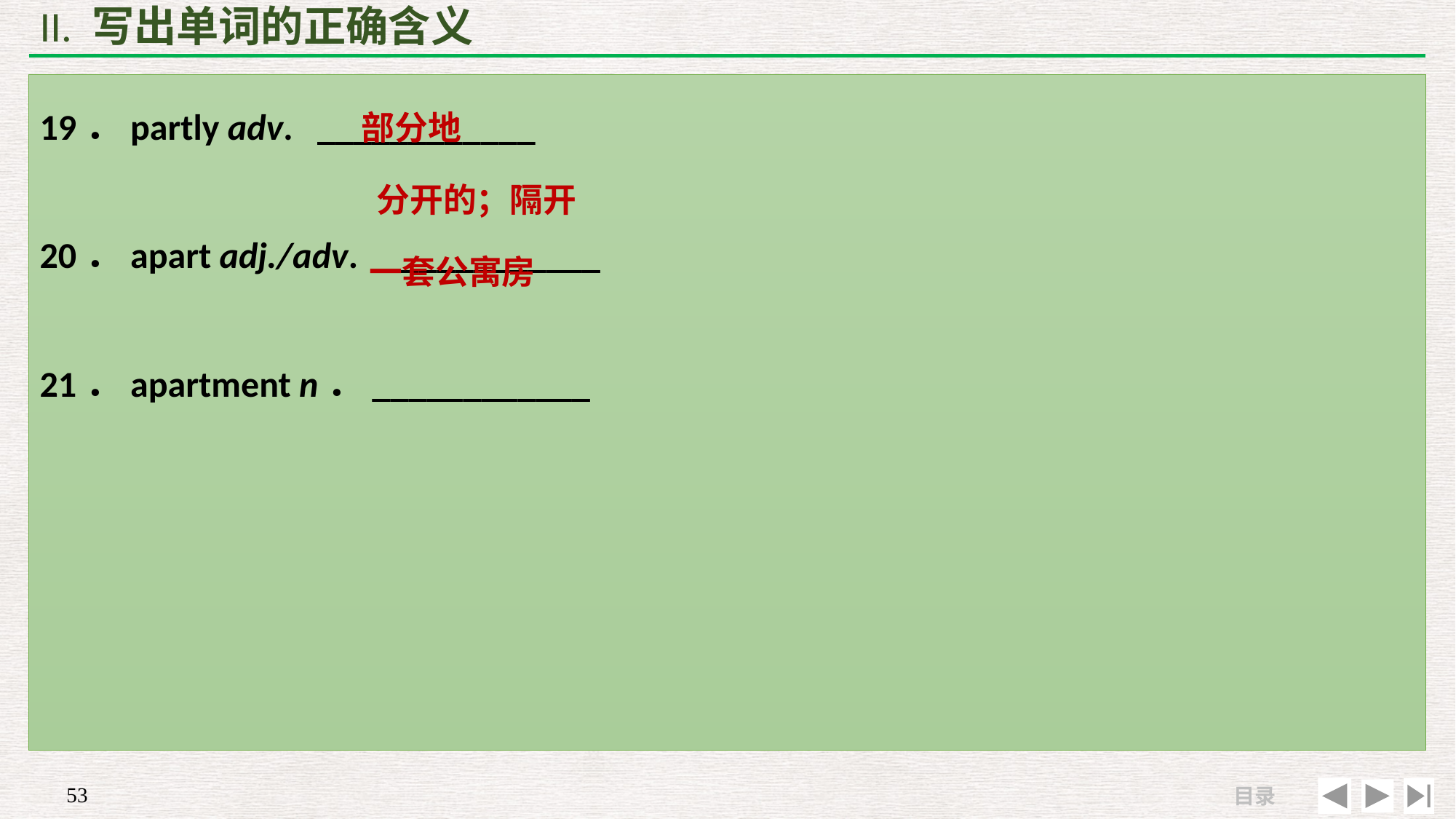

# II. 写出单词的正确含义
        部分地
          分开的；隔开
         一套公寓房

19．partly adv.   ____________
20．apart adj./adv.   ____________
21．apartment n．____________